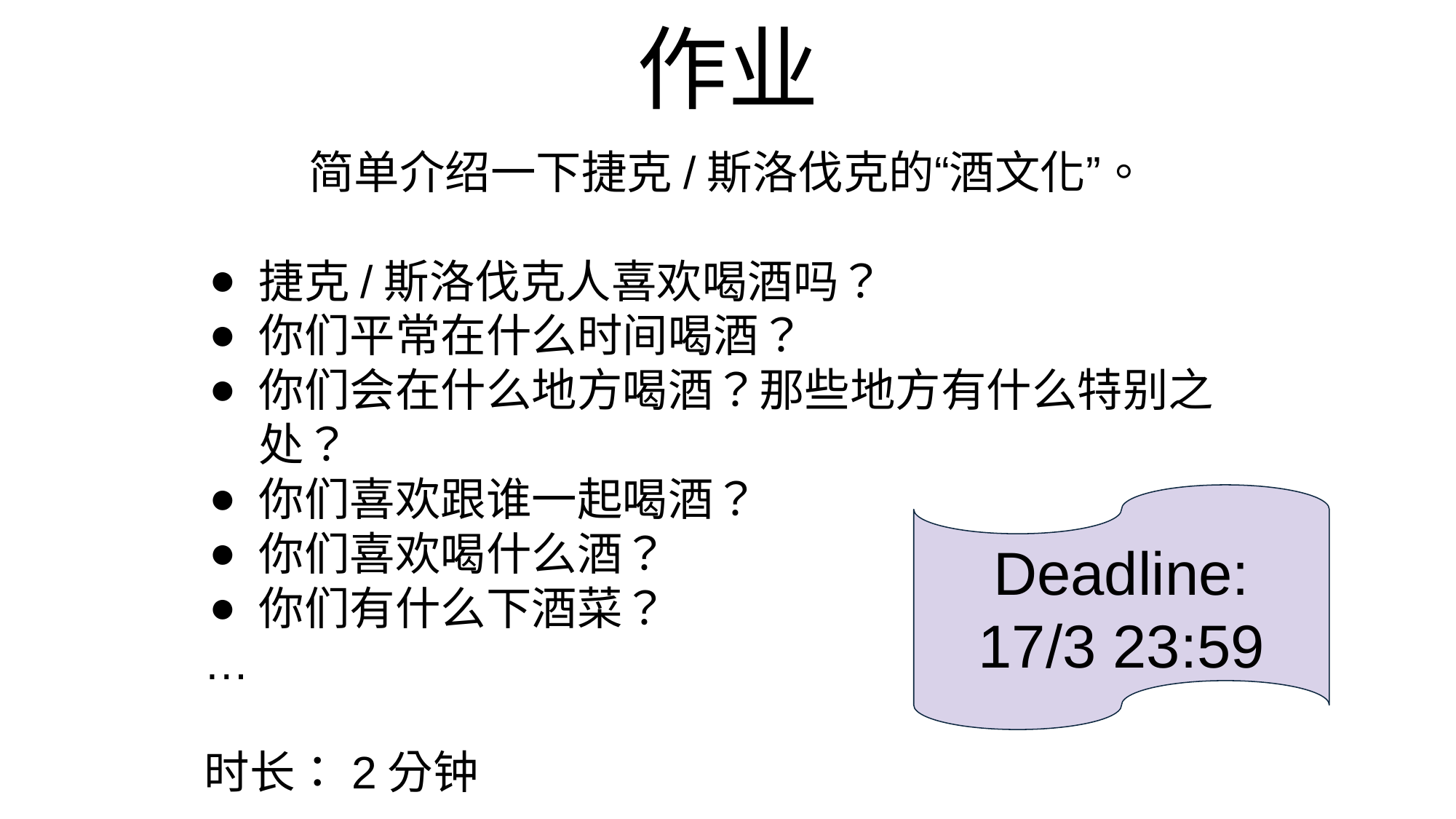

作业
简单介绍一下捷克/斯洛伐克的“酒文化”。

捷克/斯洛伐克人喜欢喝酒吗？
你们平常在什么时间喝酒？
你们会在什么地方喝酒？那些地方有什么特别之处？
你们喜欢跟谁一起喝酒？
你们喜欢喝什么酒？
你们有什么下酒菜？
…

时长：2分钟
Deadline:
17/3 23:59